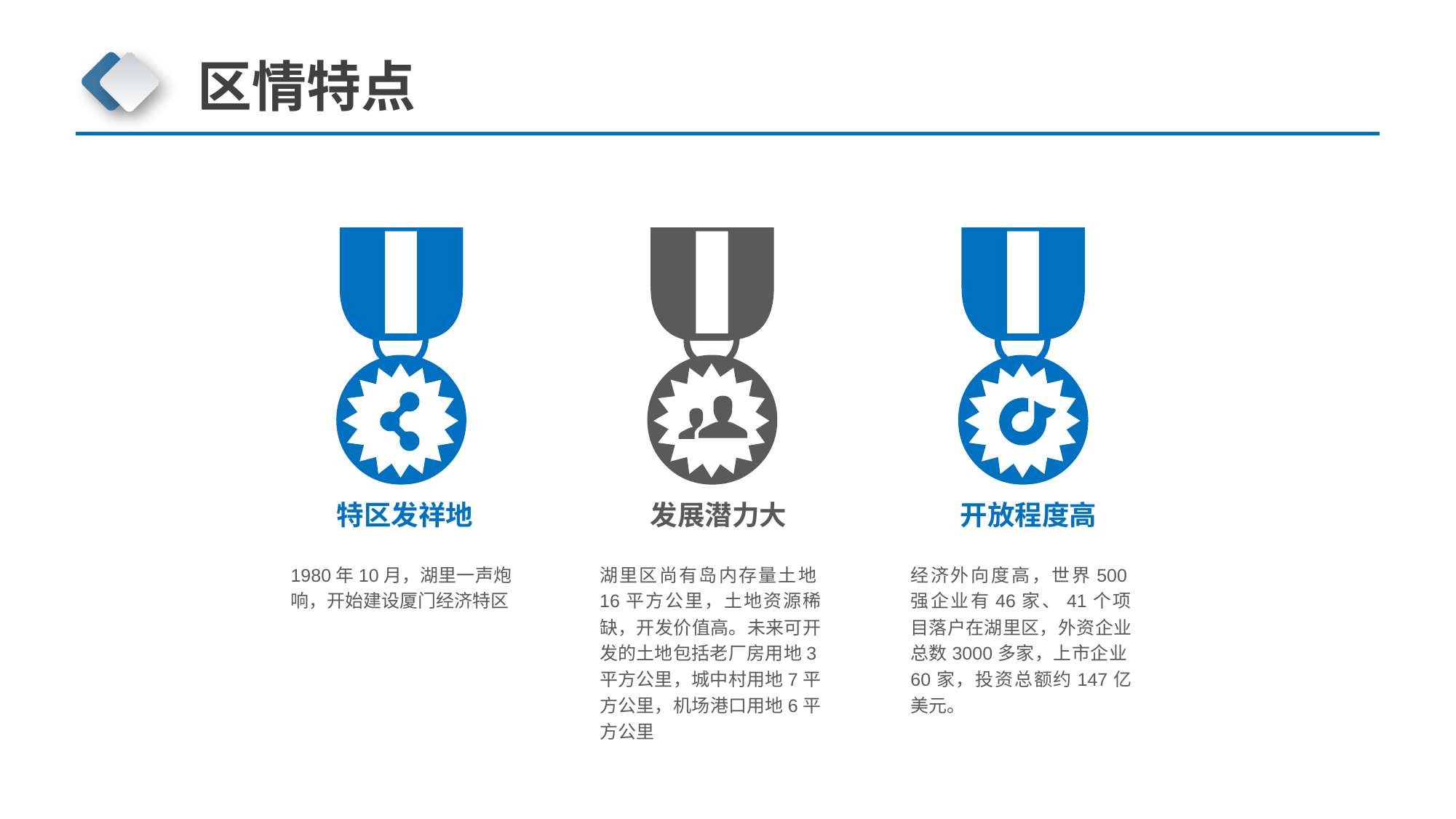

区情特点

发展潜力大
特区发祥地

开放程度高
1980年10月，湖里一声炮响，开始建设厦门经济特区
湖里区尚有岛内存量土地16平方公里，土地资源稀缺，开发价值高。未来可开发的土地包括老厂房用地3平方公里，城中村用地7平方公里，机场港口用地6平方公里
经济外向度高，世界500强企业有46家、41个项目落户在湖里区，外资企业总数3000多家，上市企业60家，投资总额约147亿美元。